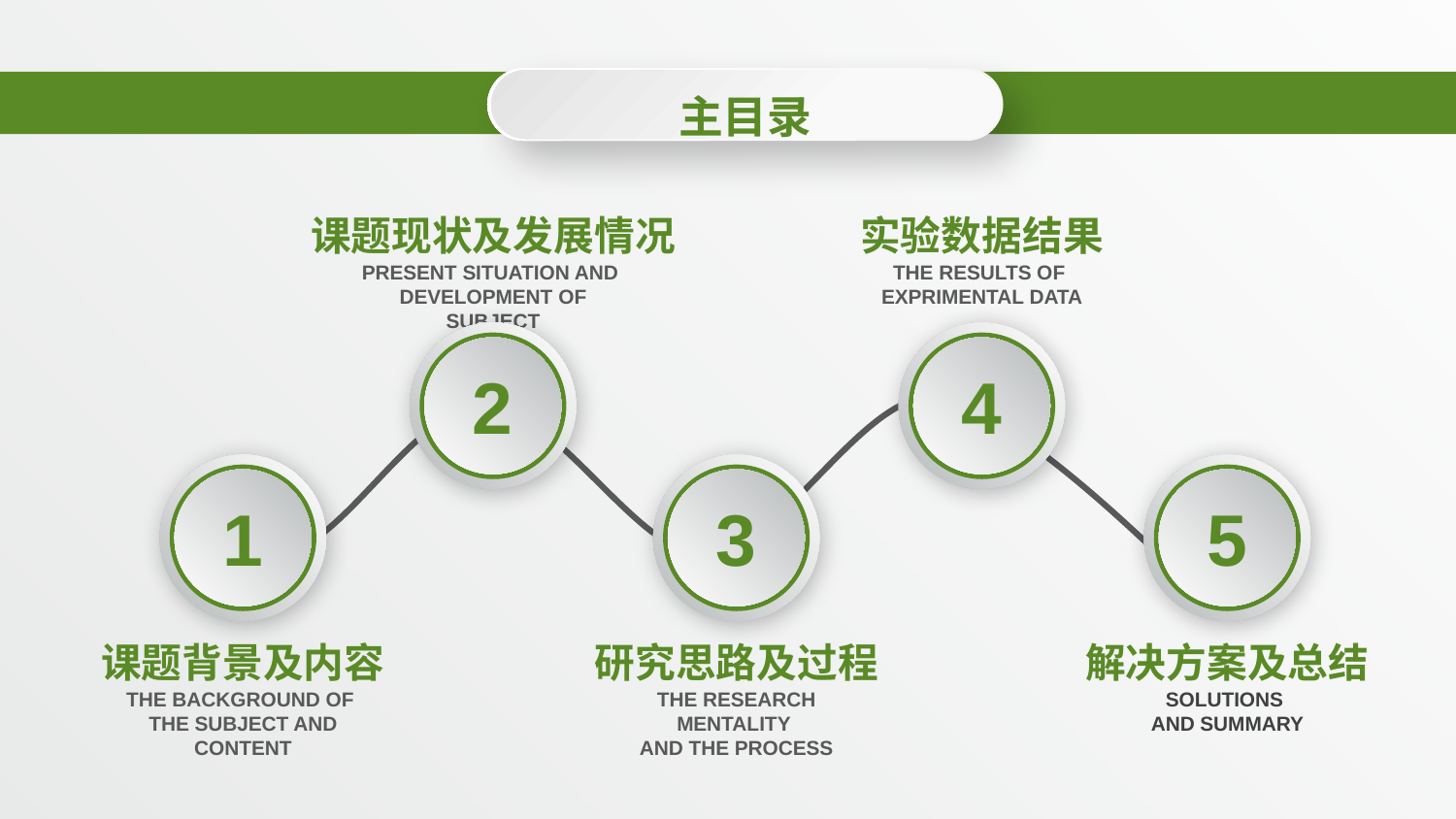

主目录

课题现状及发展情况
PRESENT SITUATION AND
DEVELOPMENT OF SUBJECT
实验数据结果
THE RESULTS OF
EXPRIMENTAL DATA

2

4

1

3

5
课题背景及内容
THE BACKGROUND OF
THE SUBJECT AND CONTENT
研究思路及过程
THE RESEARCH MENTALITY
AND THE PROCESS
解决方案及总结
SOLUTIONS
AND SUMMARY